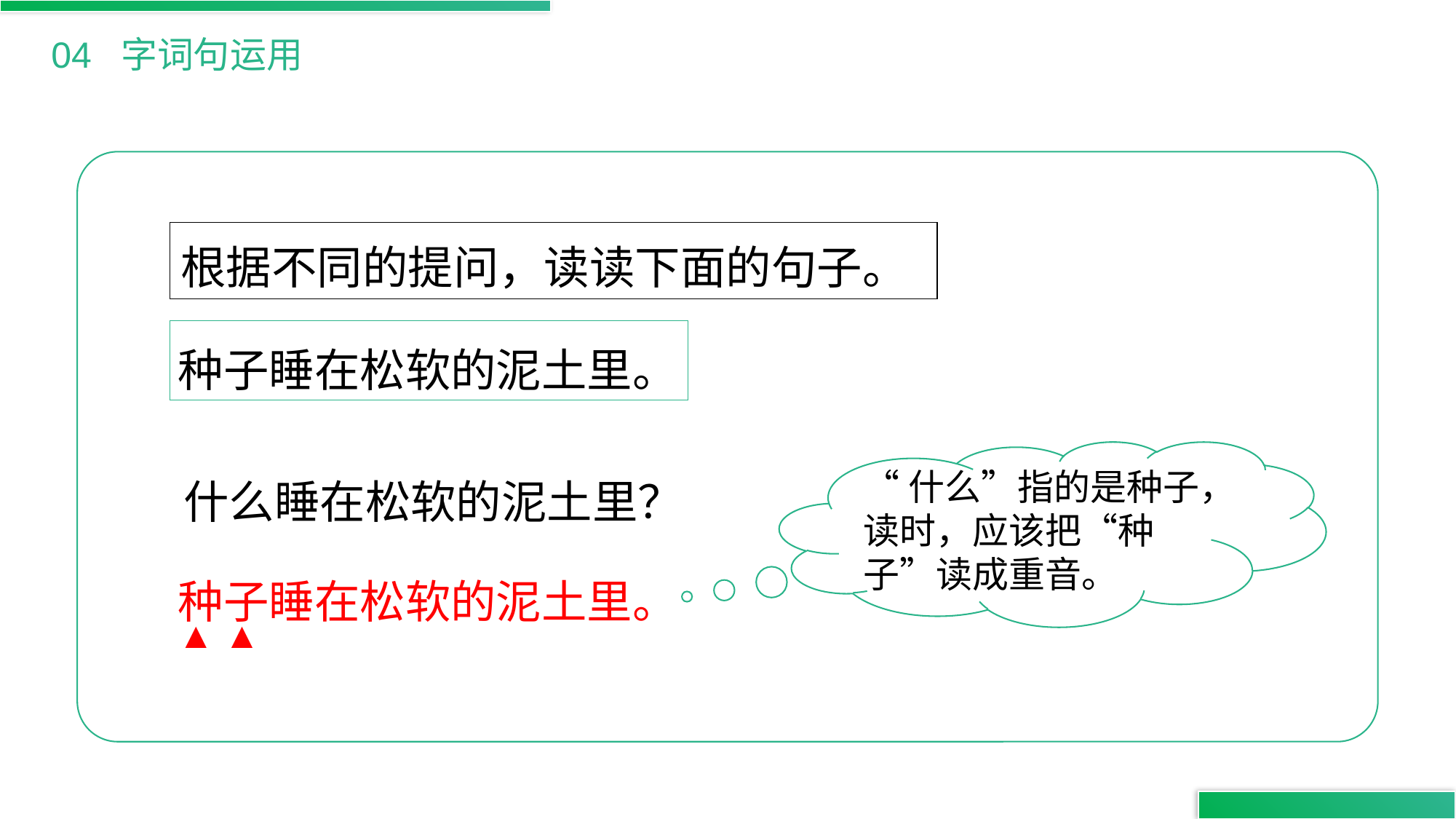

04  字词句运用
根据不同的提问，读读下面的句子。
种子睡在松软的泥土里。
“什么”指的是种子，读时，应该把“种子”读成重音。
什么睡在松软的泥土里？
种子睡在松软的泥土里。
▲ ▲